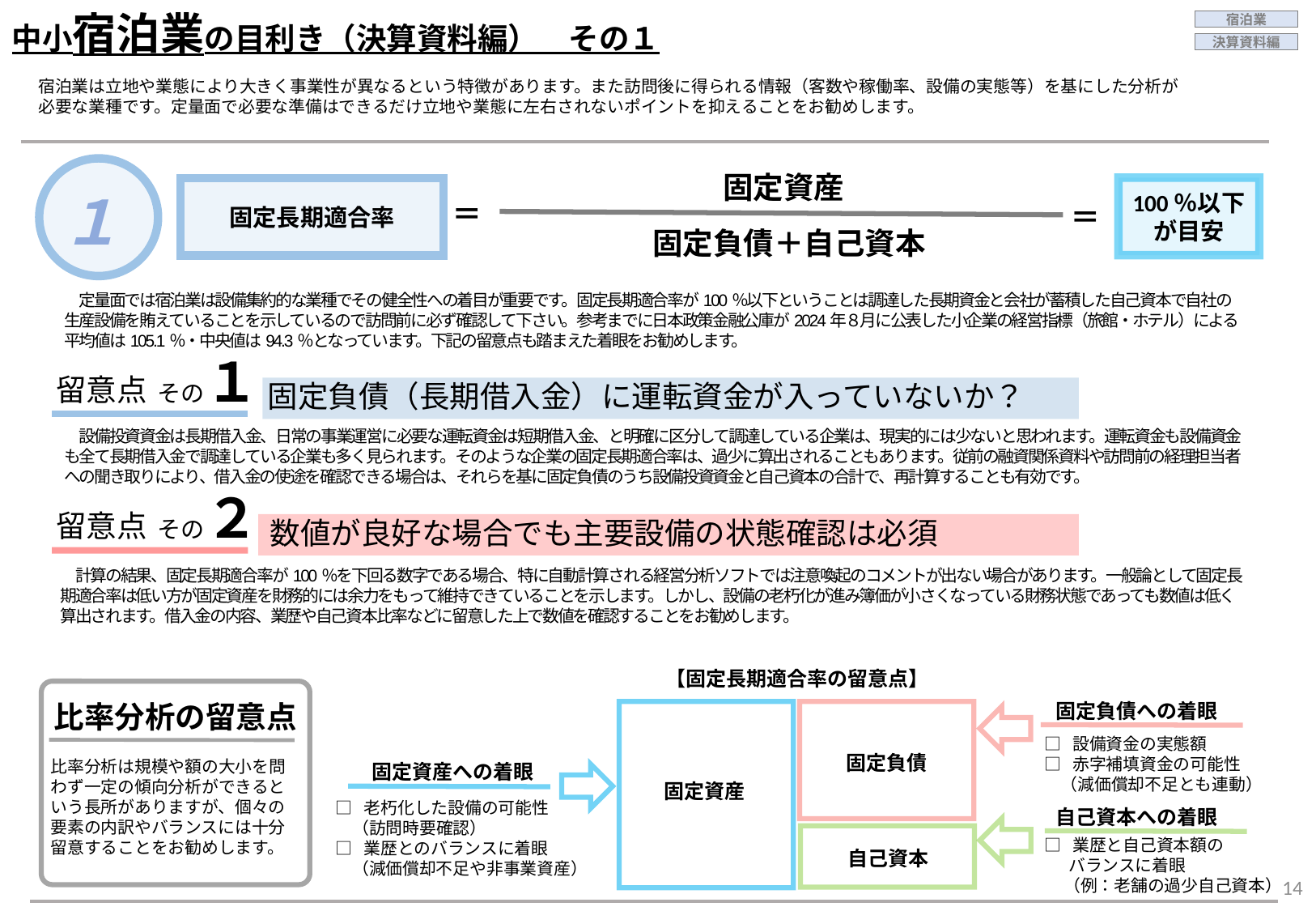

中小宿泊業の目利き（決算資料編）　その１
宿泊業
決算資料編
宿泊業は立地や業態により大きく事業性が異なるという特徴があります。また訪問後に得られる情報（客数や稼働率、設備の実態等）を基にした分析が必要な業種です。定量面で必要な準備はできるだけ立地や業態に左右されないポイントを抑えることをお勧めします。

１
固定資産
100％以下
が目安
固定長期適合率
＝
＝
固定負債＋自己資本
　定量面では宿泊業は設備集約的な業種でその健全性への着目が重要です。固定長期適合率が100％以下ということは調達した長期資金と会社が蓄積した自己資本で自社の生産設備を賄えていることを示しているので訪問前に必ず確認して下さい。参考までに日本政策金融公庫が2024年８月に公表した小企業の経営指標（旅館・ホテル）による平均値は105.1％・中央値は94.3％となっています。下記の留意点も踏まえた着眼をお勧めします。
その１
留意点
固定負債（長期借入金）に運転資金が入っていないか？

　設備投資資金は長期借入金、日常の事業運営に必要な運転資金は短期借入金、と明確に区分して調達している企業は、現実的には少ないと思われます。運転資金も設備資金も全て長期借入金で調達している企業も多く見られます。そのような企業の固定長期適合率は、過少に算出されることもあります。従前の融資関係資料や訪問前の経理担当者への聞き取りにより、借入金の使途を確認できる場合は、それらを基に固定負債のうち設備投資資金と自己資本の合計で、再計算することも有効です。
その２
留意点
数値が良好な場合でも主要設備の状態確認は必須

　計算の結果、固定長期適合率が100％を下回る数字である場合、特に自動計算される経営分析ソフトでは注意喚起のコメントが出ない場合があります。一般論として固定長期適合率は低い方が固定資産を財務的には余力をもって維持できていることを示します。しかし、設備の老朽化が進み簿価が小さくなっている財務状態であっても数値は低く算出されます。借入金の内容、業歴や自己資本比率などに留意した上で数値を確認することをお勧めします。
【固定長期適合率の留意点】

固定資産

自己資本

固定負債
固定負債への着眼

自己資本への着眼

固定資産への着眼

□  老朽化した設備の可能性
　（訪問時要確認）
□  業歴とのバランスに着眼
　（減価償却不足や非事業資産）

□  設備資金の実態額
□  赤字補填資金の可能性
　（減価償却不足とも連動）

□  業歴と自己資本額の
　  バランスに着眼
    （例：老舗の過少自己資本）

比率分析の留意点
比率分析は規模や額の大小を問わず一定の傾向分析ができるという長所がありますが、個々の要素の内訳やバランスには十分留意することをお勧めします。
14